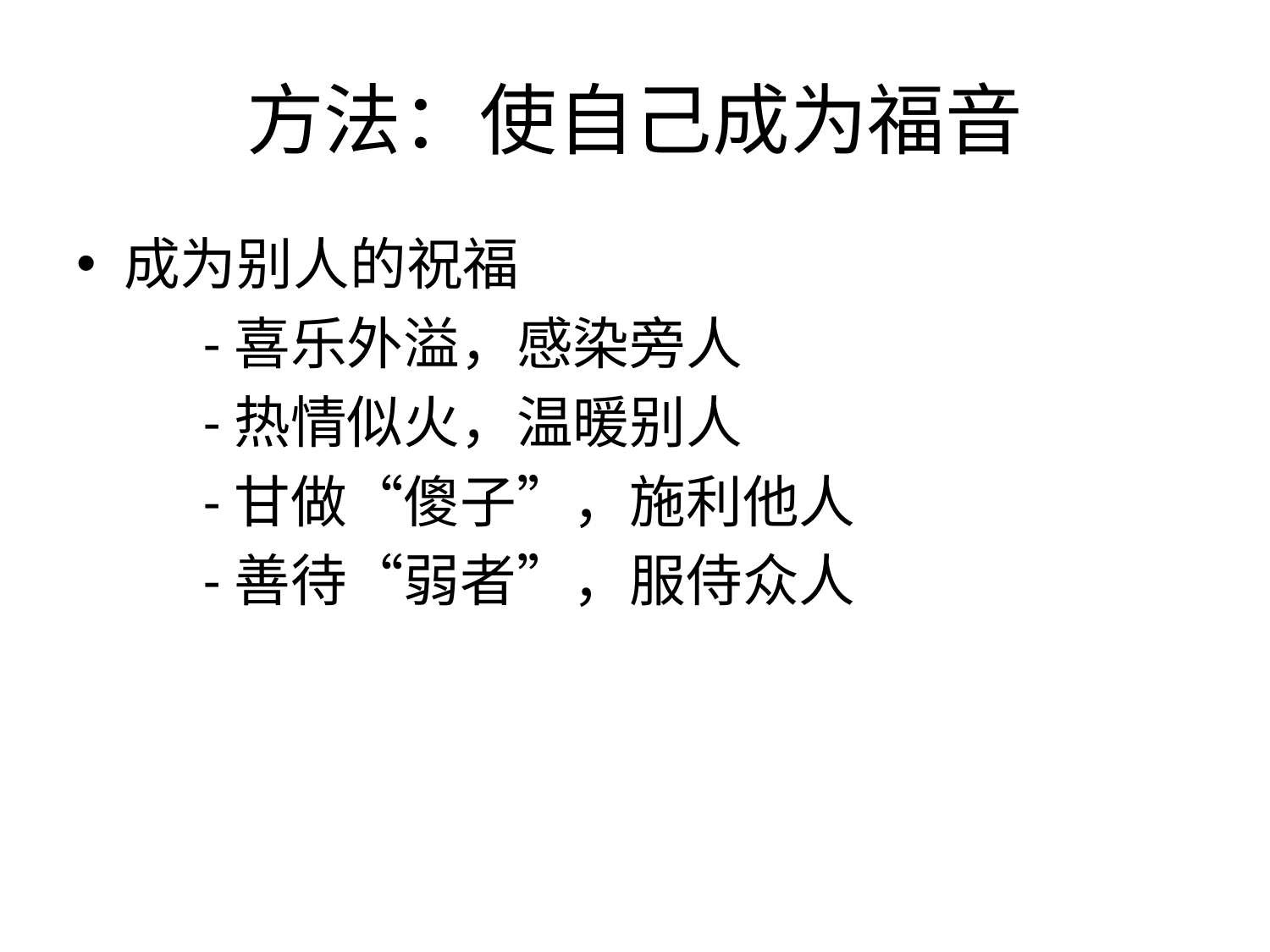

# 方法：使自己成为福音
成为别人的祝福
	-喜乐外溢，感染旁人
	-热情似火，温暖别人
	-甘做“傻子”，施利他人
	-善待“弱者”，服侍众人